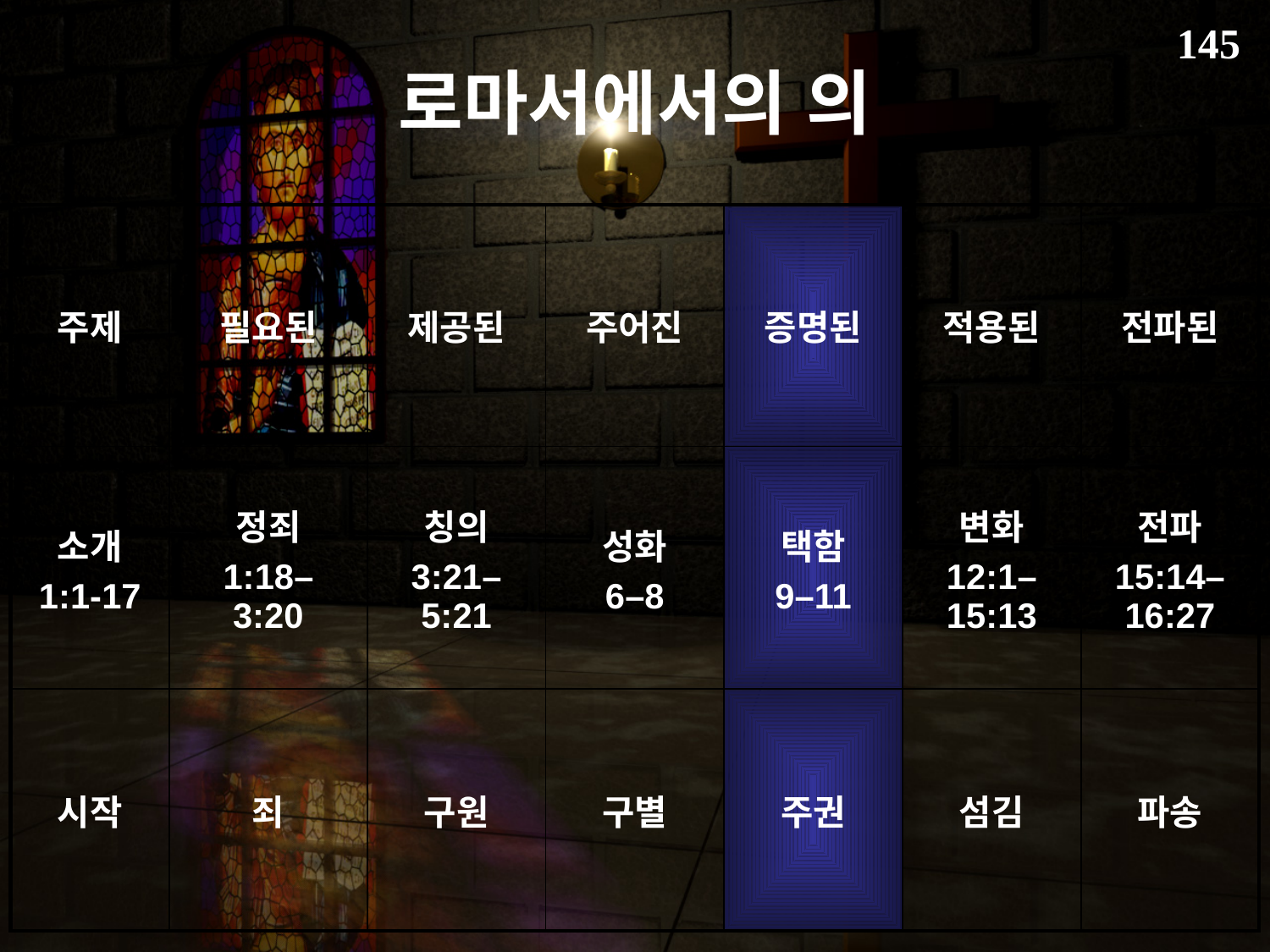

145
# 로마서에서의 의
| 주제 | 필요된 | 제공된 | 주어진 | 증명된 | 적용된 | 전파된 |
| --- | --- | --- | --- | --- | --- | --- |
| 소개 1:1-17 | 정죄 1:18– 3:20 | 칭의 3:21– 5:21 | 성화 6–8 | 택함 9–11 | 변화 12:1– 15:13 | 전파 15:14– 16:27 |
| 시작 | 죄 | 구원 | 구별 | 주권 | 섬김 | 파송 |